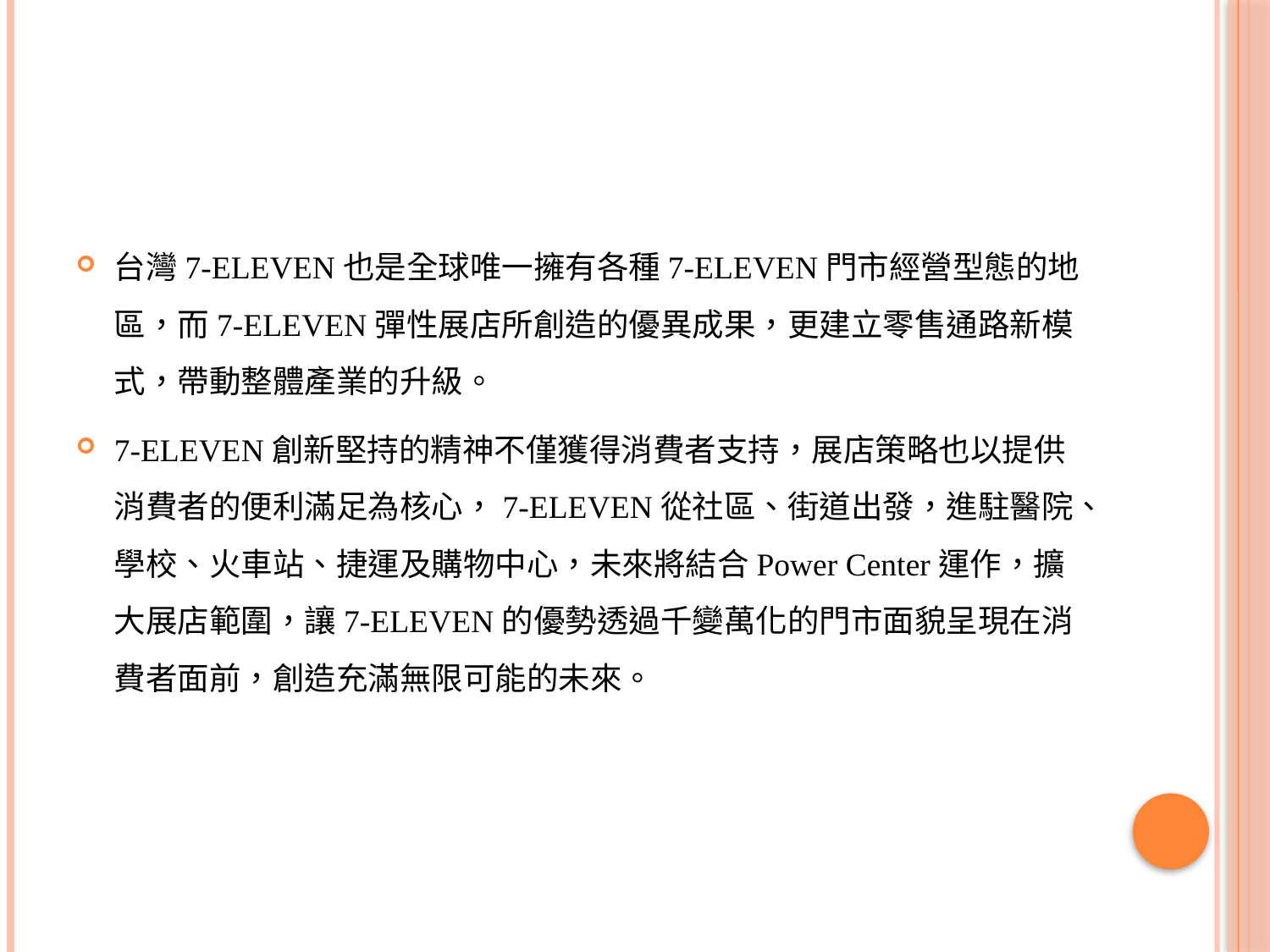

#
台灣7-ELEVEN也是全球唯一擁有各種7-ELEVEN門市經營型態的地區，而7-ELEVEN彈性展店所創造的優異成果，更建立零售通路新模式，帶動整體產業的升級。
7-ELEVEN創新堅持的精神不僅獲得消費者支持，展店策略也以提供消費者的便利滿足為核心，7-ELEVEN從社區、街道出發，進駐醫院、學校、火車站、捷運及購物中心，未來將結合Power Center運作，擴大展店範圍，讓7-ELEVEN的優勢透過千變萬化的門市面貌呈現在消費者面前，創造充滿無限可能的未來。